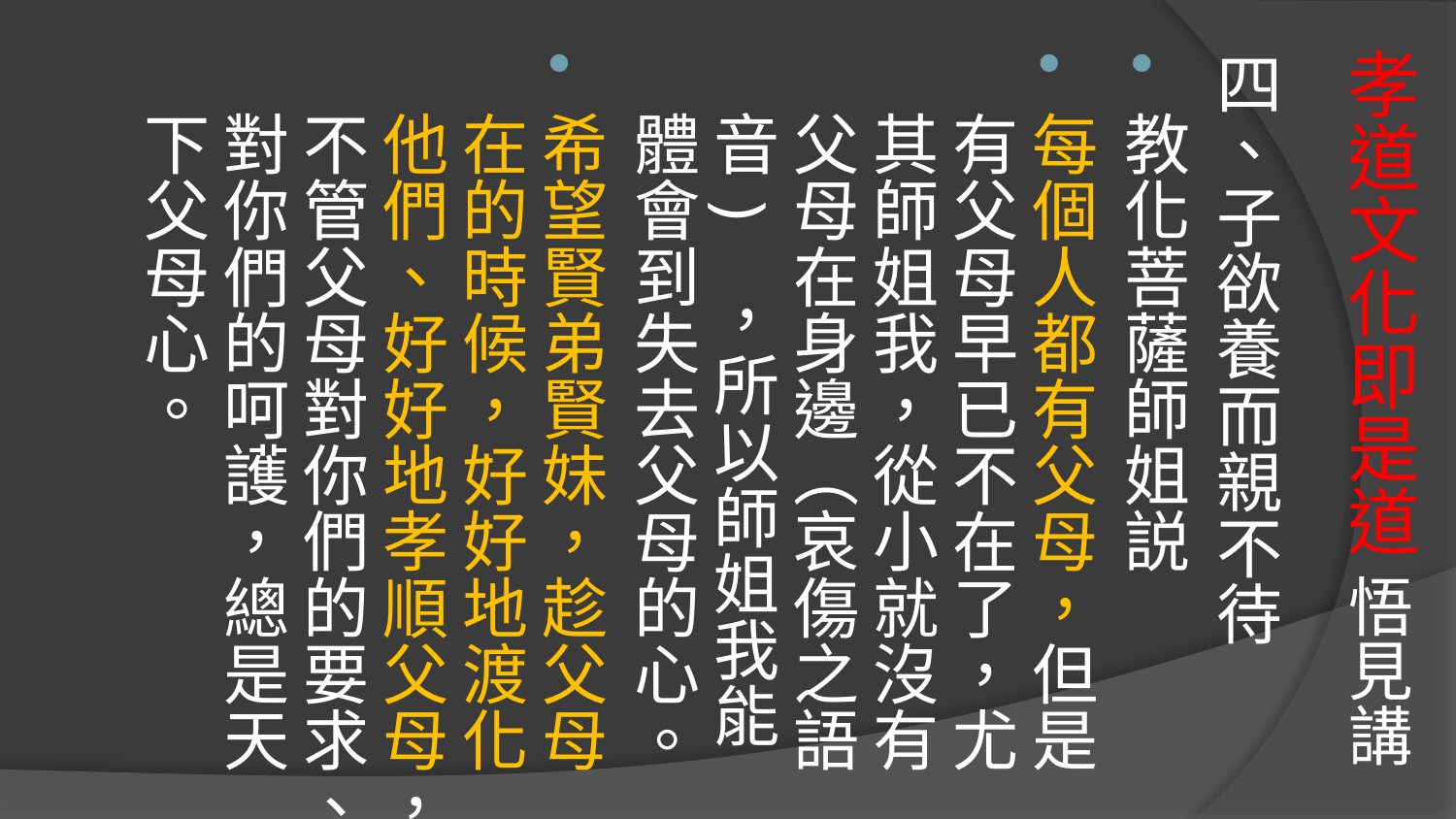

# 孝道文化即是道 悟見講
四、子欲養而親不待
教化菩薩師姐説
每個人都有父母，但是有父母早已不在了，尤其師姐我，從小就沒有父母在身邊（哀傷之語音) ，所以師姐我能體會到失去父母的心。
希望賢弟賢妹，趁父母在的時候，好好地渡化他們、好好地孝順父母，不管父母對你們的要求、對你們的呵護，總是天下父母心。